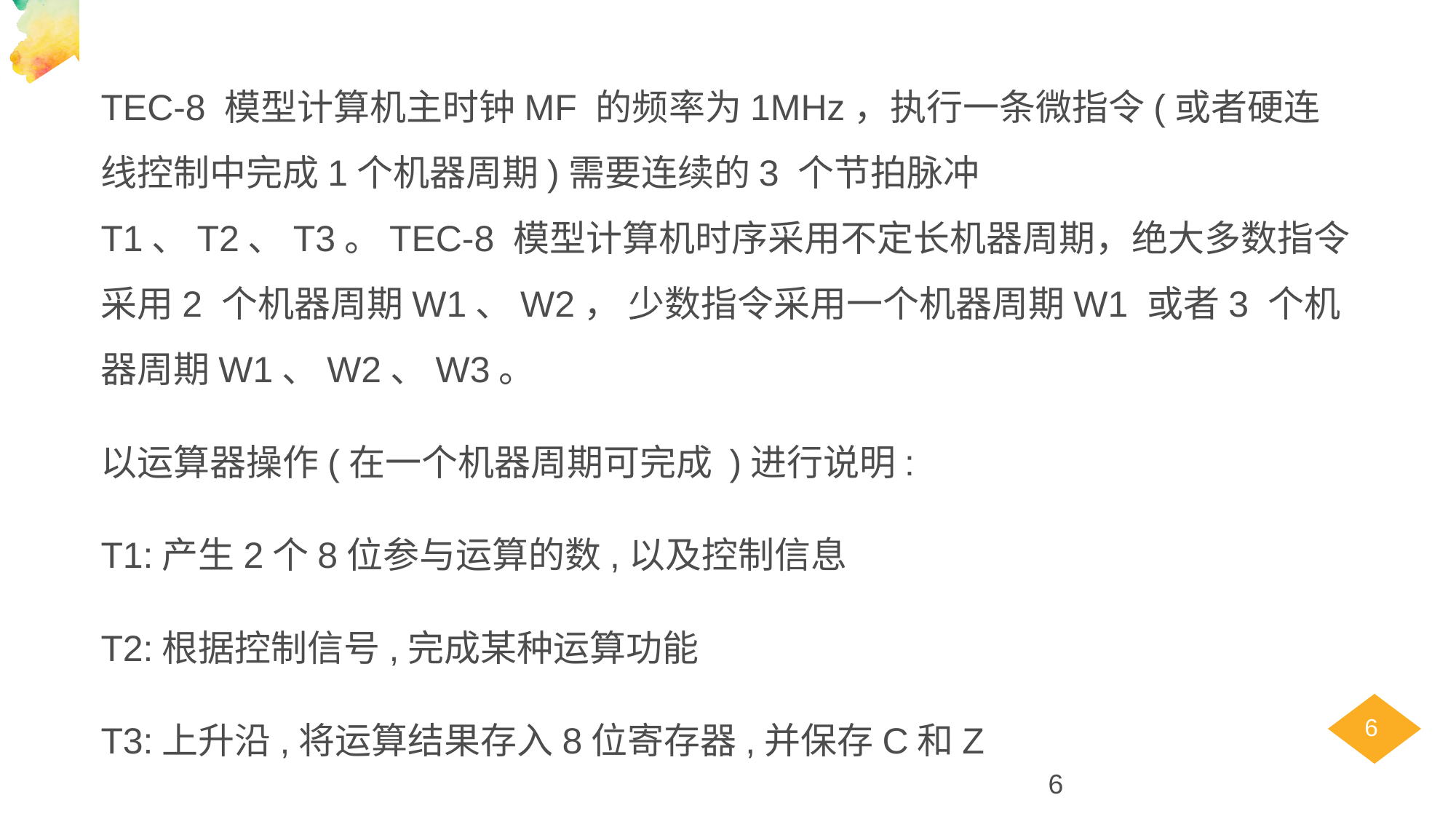

TEC-8 模型计算机主时钟MF 的频率为1MHz，执行一条微指令(或者硬连线控制中完成1个机器周期)需要连续的3 个节拍脉冲T1、T2、T3。TEC-8 模型计算机时序采用不定长机器周期，绝大多数指令采用2 个机器周期W1、W2， 少数指令采用一个机器周期W1 或者3 个机器周期W1、W2、W3。
以运算器操作(在一个机器周期可完成 )进行说明:
T1:产生2个8位参与运算的数,以及控制信息
T2:根据控制信号,完成某种运算功能
T3:上升沿,将运算结果存入8位寄存器,并保存C和Z
6